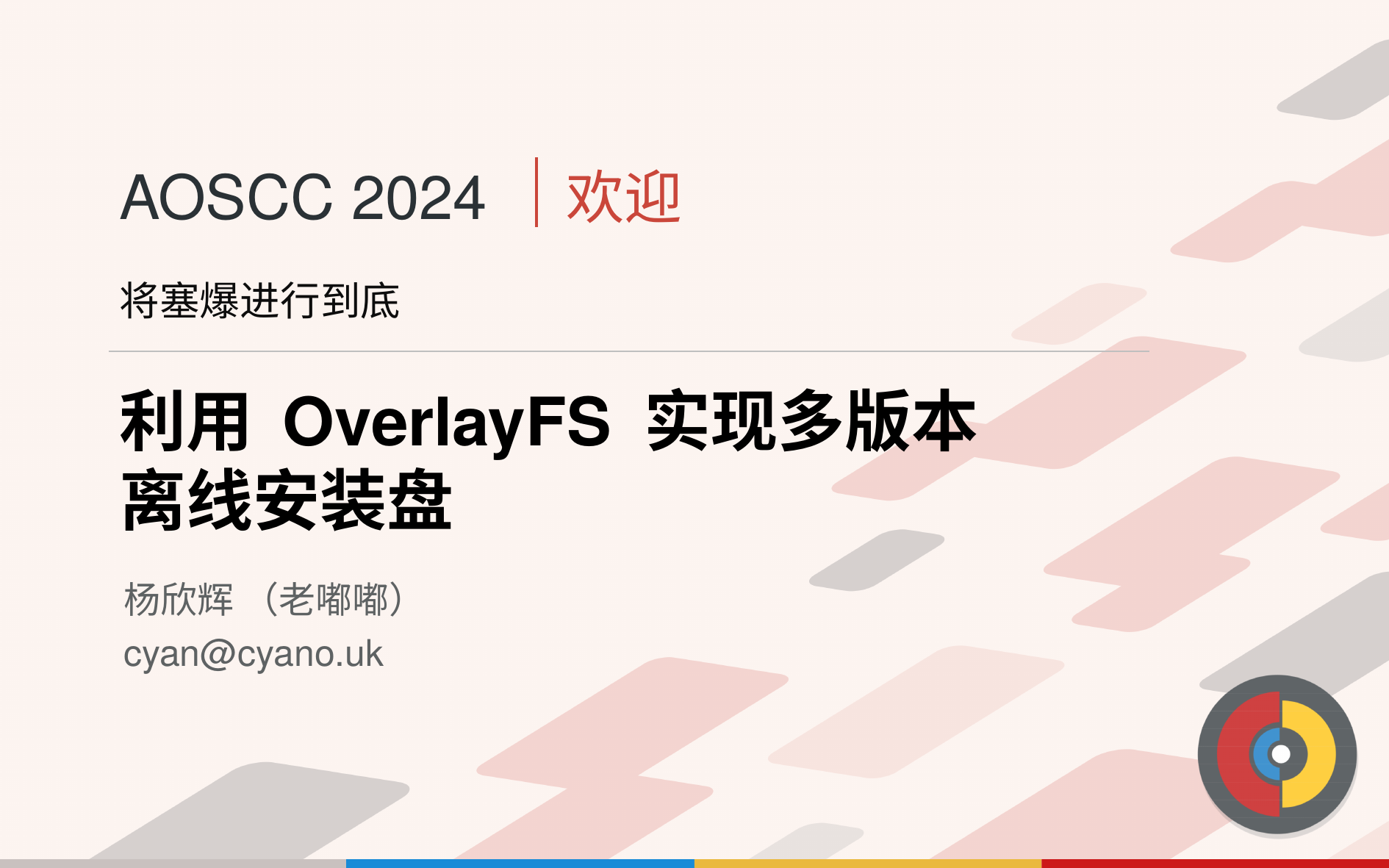

将塞爆进行到底
# 利用 OverlayFS 实现多版本 离线安装盘
杨欣辉 （老嘟嘟）
cyan@cyano.uk